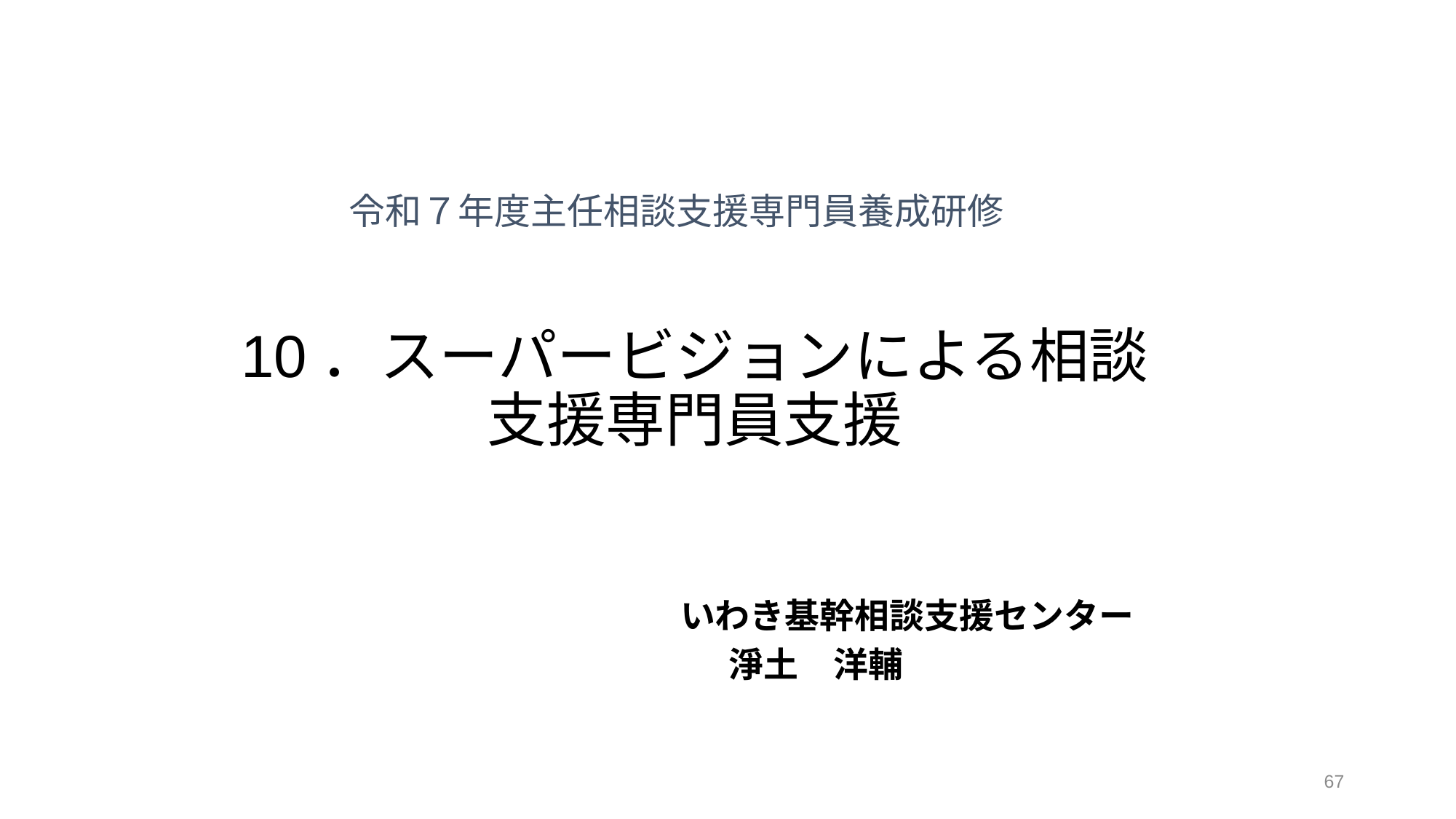

令和７年度主任相談支援専門員養成研修
# 10．スーパービジョンによる相談 支援専門員支援
いわき基幹相談支援センター
淨土　洋輔相談支援専門
67